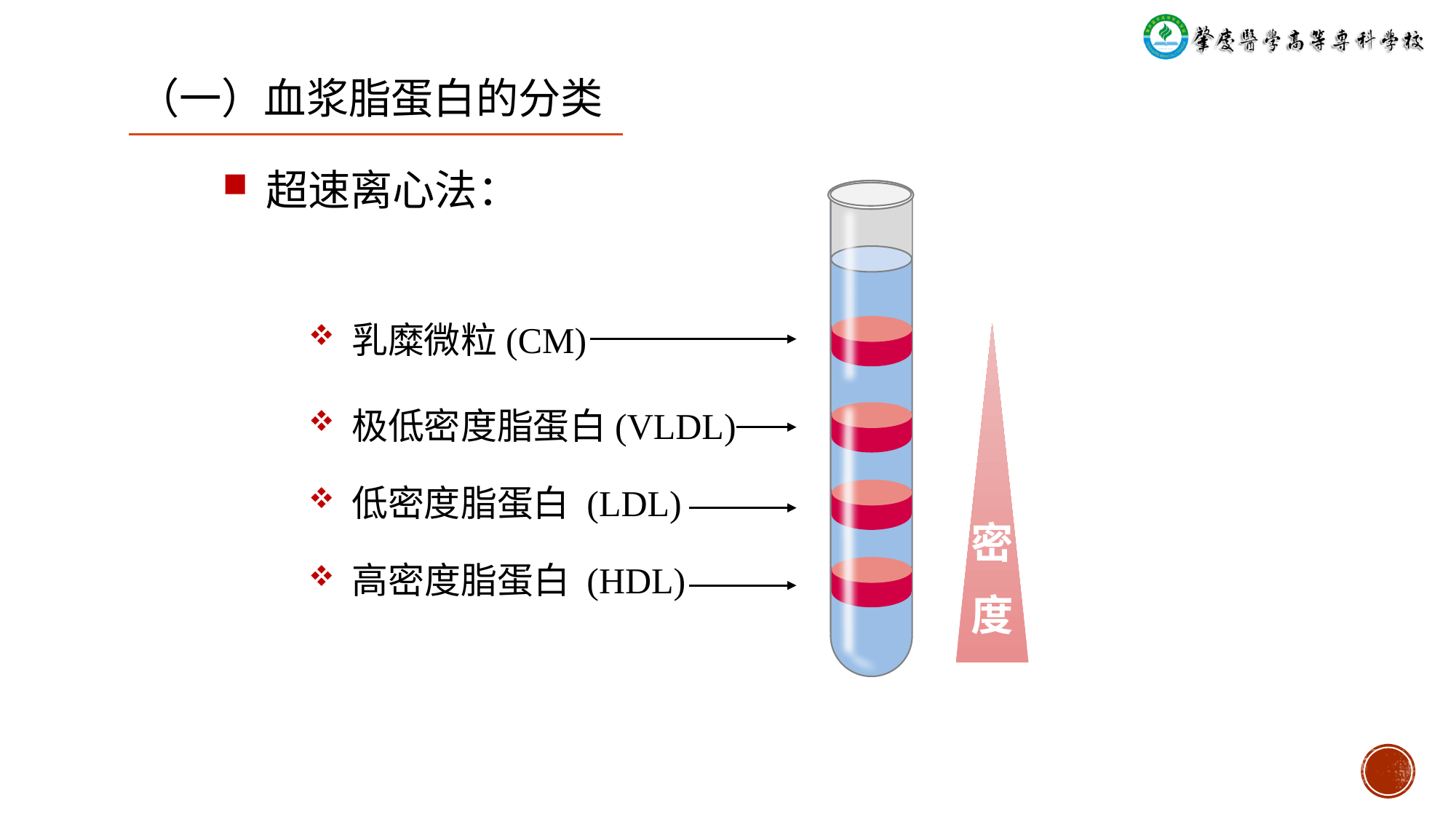

# （一）血浆脂蛋白的分类
超速离心法：

乳糜微粒(CM)
密
度
极低密度脂蛋白(VLDL)
低密度脂蛋白 (LDL)
高密度脂蛋白 (HDL)